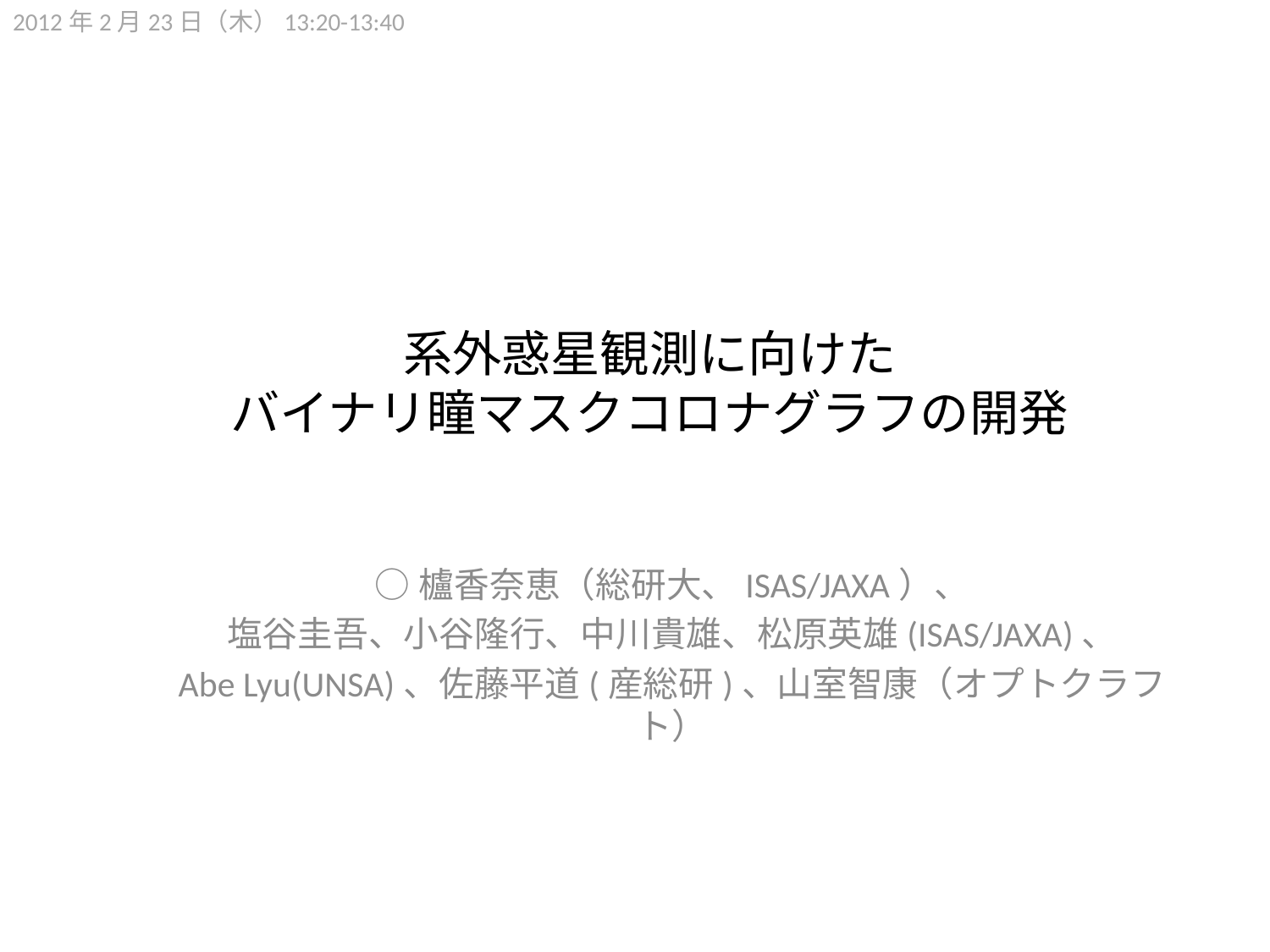

2012年2月23日（木）13:20-13:40
系外惑星観測に向けた
バイナリ瞳マスクコロナグラフの開発
○櫨香奈恵（総研大、ISAS/JAXA）、
塩谷圭吾、小谷隆行、中川貴雄、松原英雄(ISAS/JAXA)、
Abe Lyu(UNSA)、佐藤平道(産総研)、山室智康（オプトクラフト）